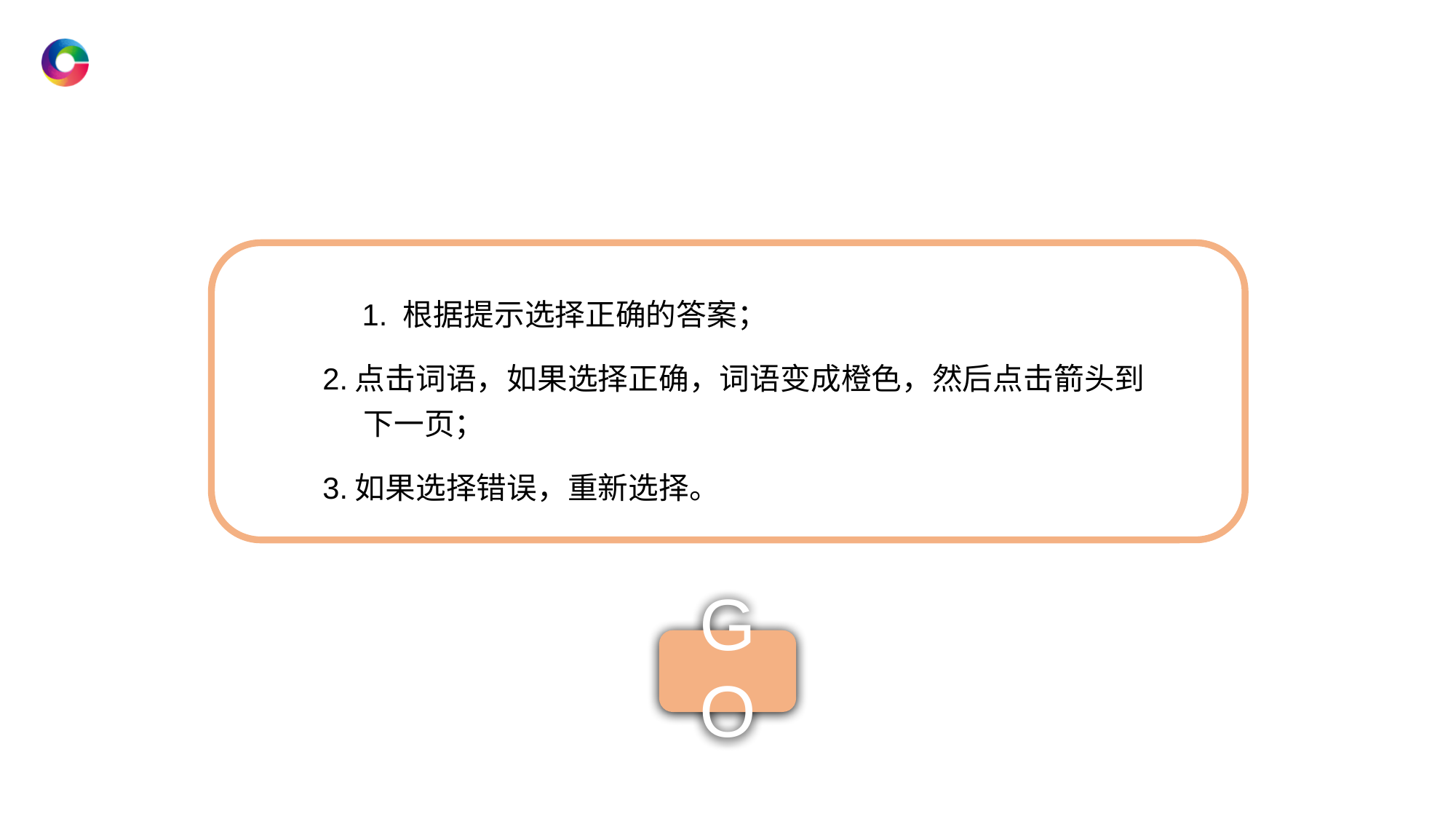

1. 根据提示选择正确的答案；
2.点击词语，如果选择正确，词语变成橙色，然后点击箭头到
     下一页；
3.如果选择错误，重新选择。
GO